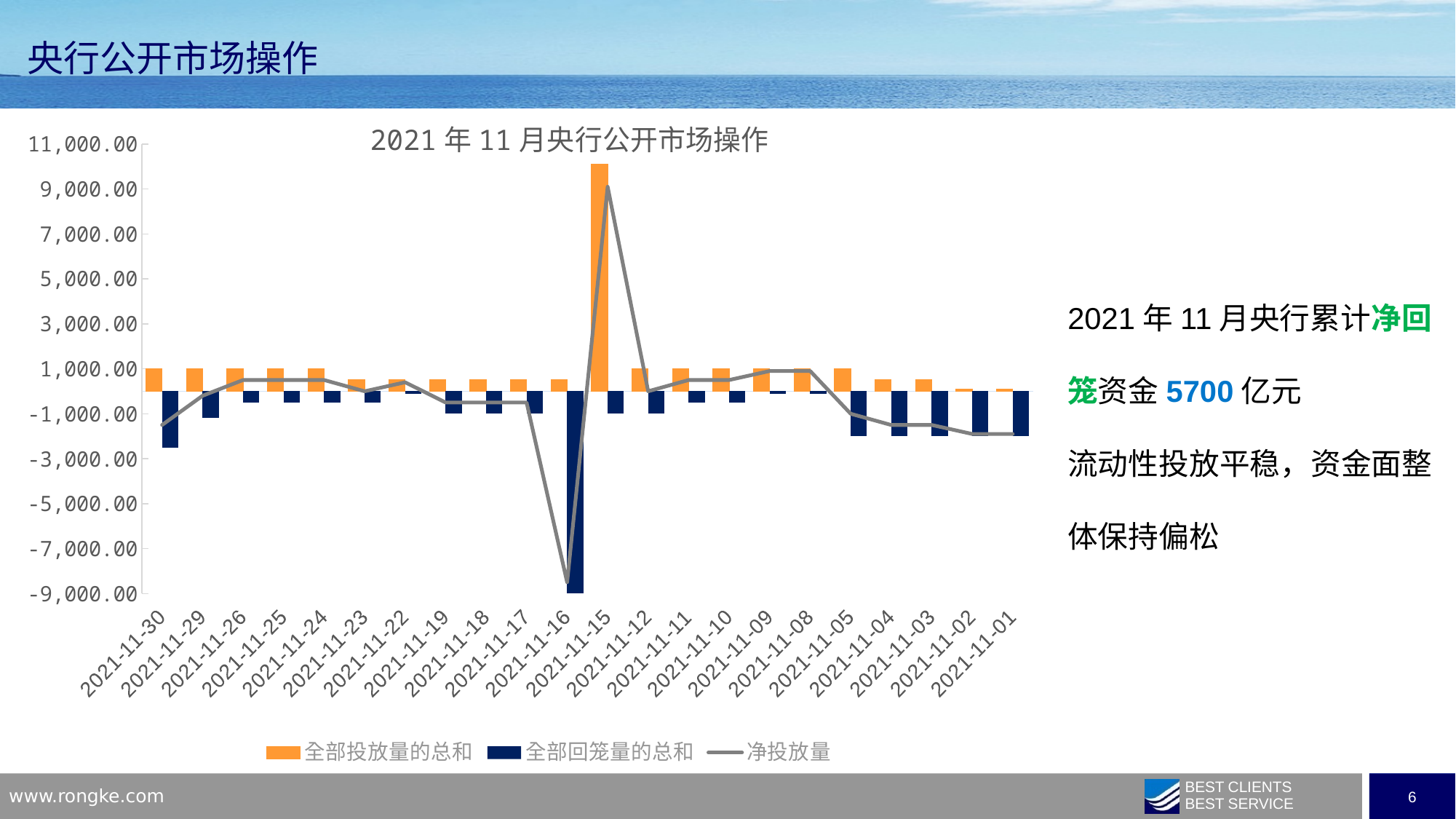

# 央行公开市场操作

### Chart: 2021年11月央行公开市场操作

| Category | 全部投放量的总和 | 全部回笼量的总和 | 净投放量 |
|---|---|---|---|
| 2021-11-30 | 1000.0 | -2500.0 | -1500.0 |
| 2021-11-29 | 1000.0 | -1200.0 | -200.0 |
| 2021-11-26 | 1000.0 | -500.0 | 500.0 |
| 2021-11-25 | 1000.0 | -500.0 | 500.0 |
| 2021-11-24 | 1000.0 | -500.0 | 500.0 |
| 2021-11-23 | 500.0 | -500.0 | 0.0 |
| 2021-11-22 | 500.0 | -100.0 | 400.0 |
| 2021-11-19 | 500.0 | -1000.0 | -500.0 |
| 2021-11-18 | 500.0 | -1000.0 | -500.0 |
| 2021-11-17 | 500.0 | -1000.0 | -500.0 |
| 2021-11-16 | 500.0 | -9000.0 | -8500.0 |
| 2021-11-15 | 10100.0 | -1000.0 | 9100.0 |
| 2021-11-12 | 1000.0 | -1000.0 | 0.0 |
| 2021-11-11 | 1000.0 | -500.0 | 500.0 |
| 2021-11-10 | 1000.0 | -500.0 | 500.0 |
| 2021-11-09 | 1000.0 | -100.0 | 900.0 |
| 2021-11-08 | 1000.0 | -100.0 | 900.0 |
| 2021-11-05 | 1000.0 | -2000.0 | -1000.0 |
| 2021-11-04 | 500.0 | -2000.0 | -1500.0 |
| 2021-11-03 | 500.0 | -2000.0 | -1500.0 |
| 2021-11-02 | 100.0 | -2000.0 | -1900.0 |
| 2021-11-01 | 100.0 | -2000.0 | -1900.0 |
2021年11月央行累计净回笼资金5700亿元
流动性投放平稳，资金面整体保持偏松